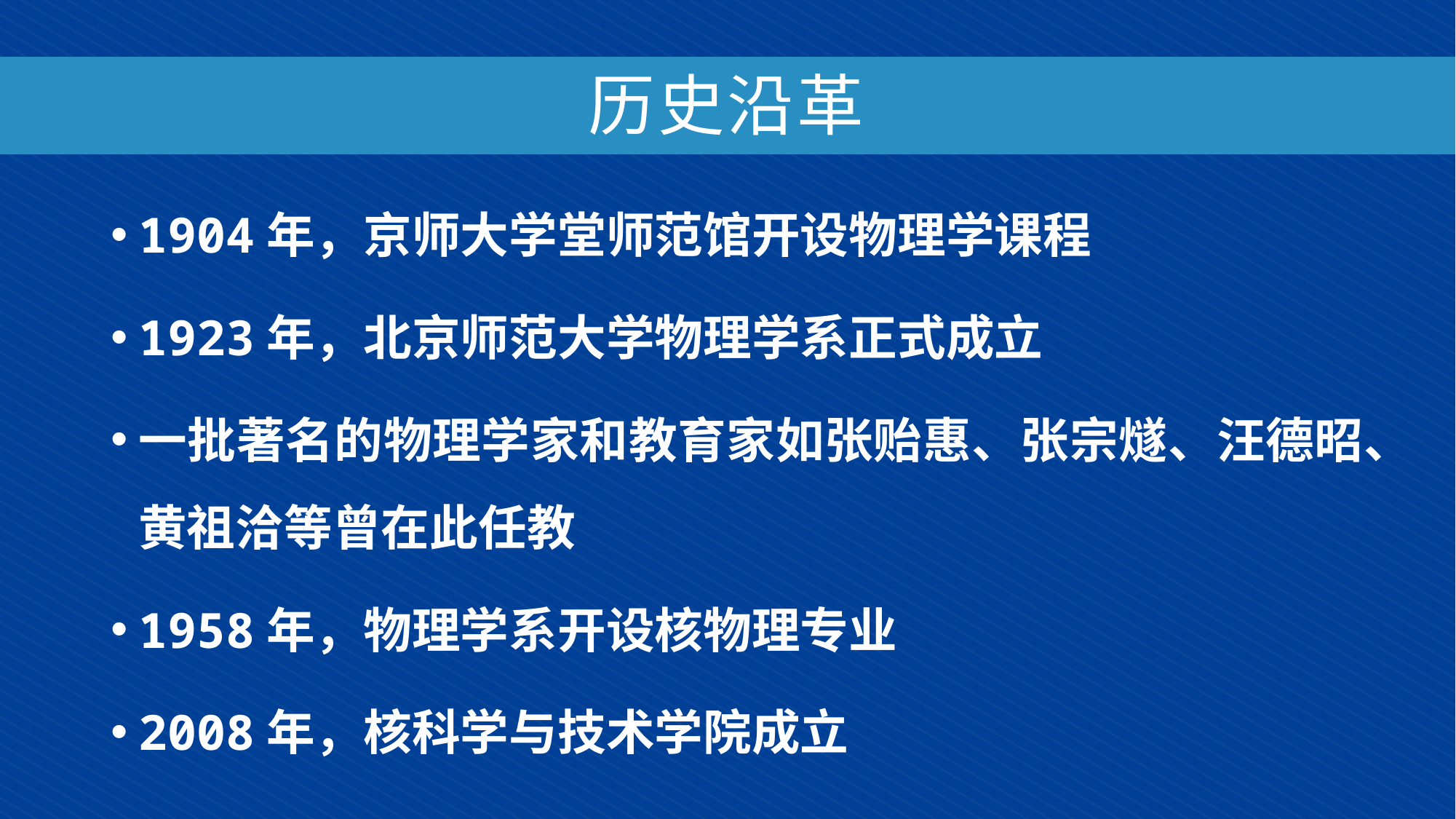

# 历史沿革
1904年，京师大学堂师范馆开设物理学课程
1923年，北京师范大学物理学系正式成立
一批著名的物理学家和教育家如张贻惠、张宗燧、汪德昭、黄祖洽等曾在此任教
1958年，物理学系开设核物理专业
2008年，核科学与技术学院成立